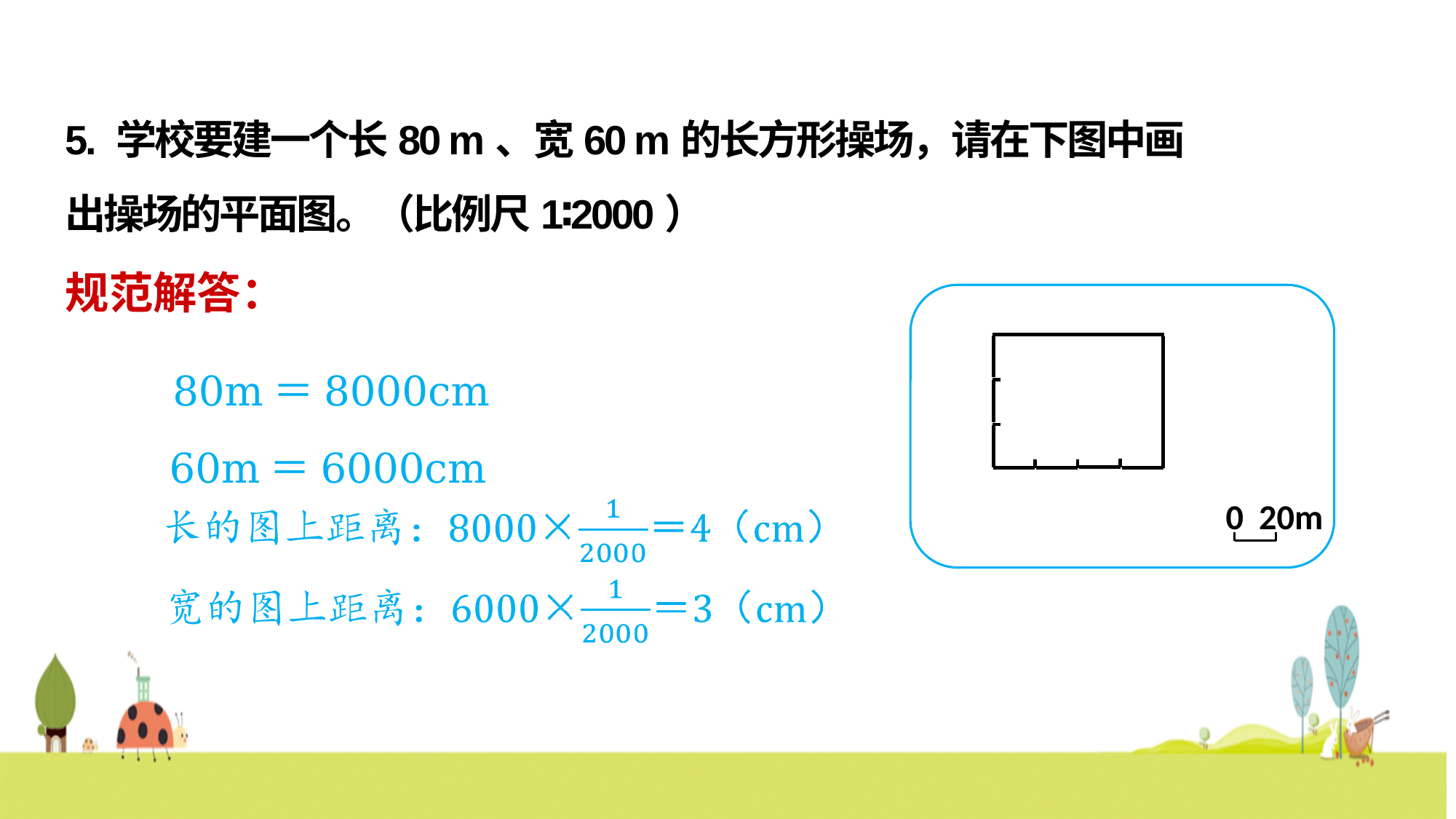

5. 学校要建一个长80 m、宽60 m的长方形操场，请在下图中画出操场的平面图。（比例尺1∶2000）
规范解答：

80m＝8000cm
60m＝6000cm

0
20m